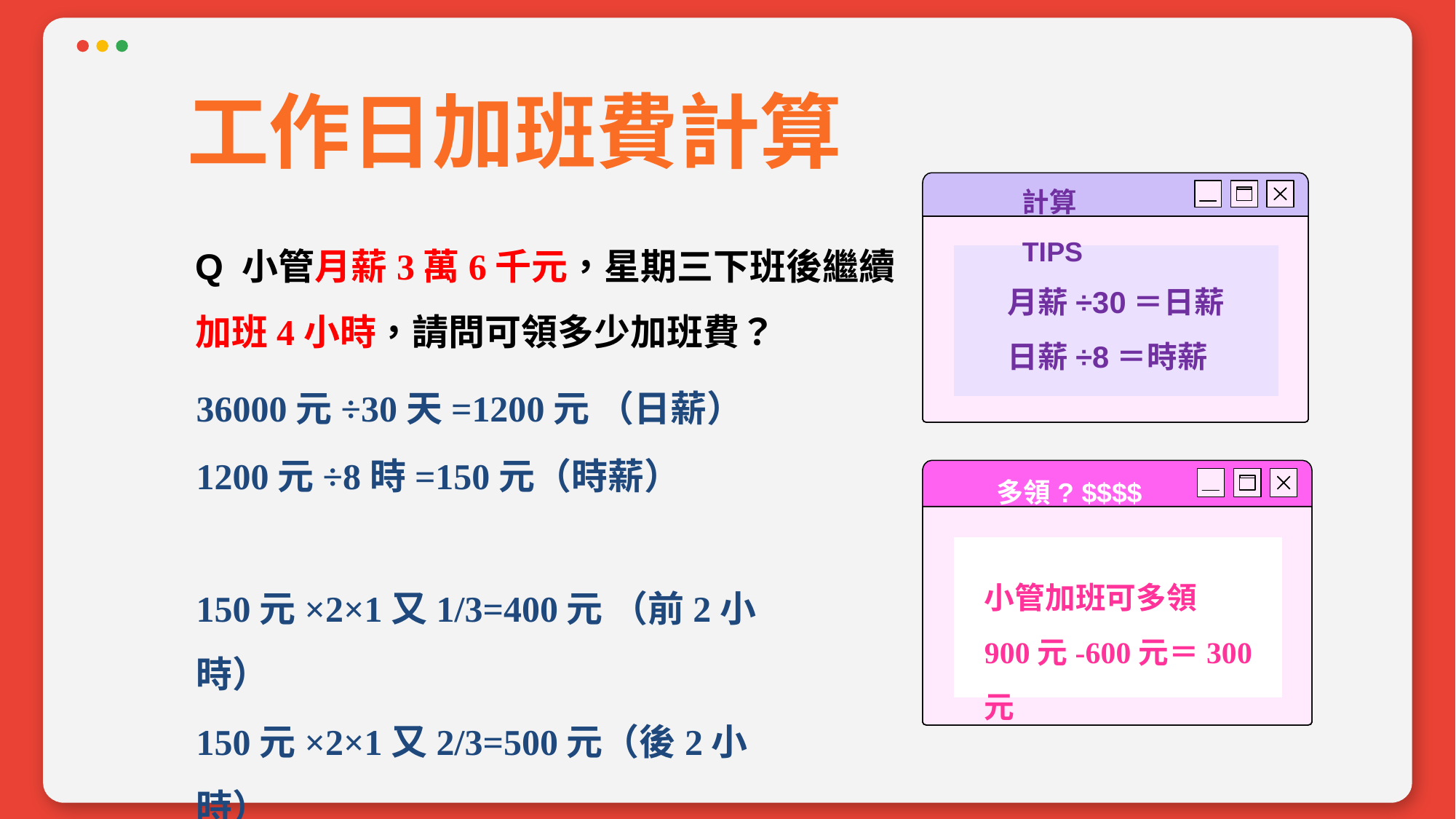

工作日加班費計算

計算TIPS

月薪÷30＝日薪
日薪÷8＝時薪
Q 小管月薪3萬6千元，星期三下班後繼續加班4小時，請問可領多少加班費？
36000元÷30天=1200元 （日薪）
1200元÷8時=150元（時薪）
150元×2×1又1/3=400元 （前2小時）
150元×2×1又2/3=500元（後2小時）
400+500=900元（加班費）
原來4小時的薪資=600元
多領? $$$$

小管加班可多領
900元-600元＝300元